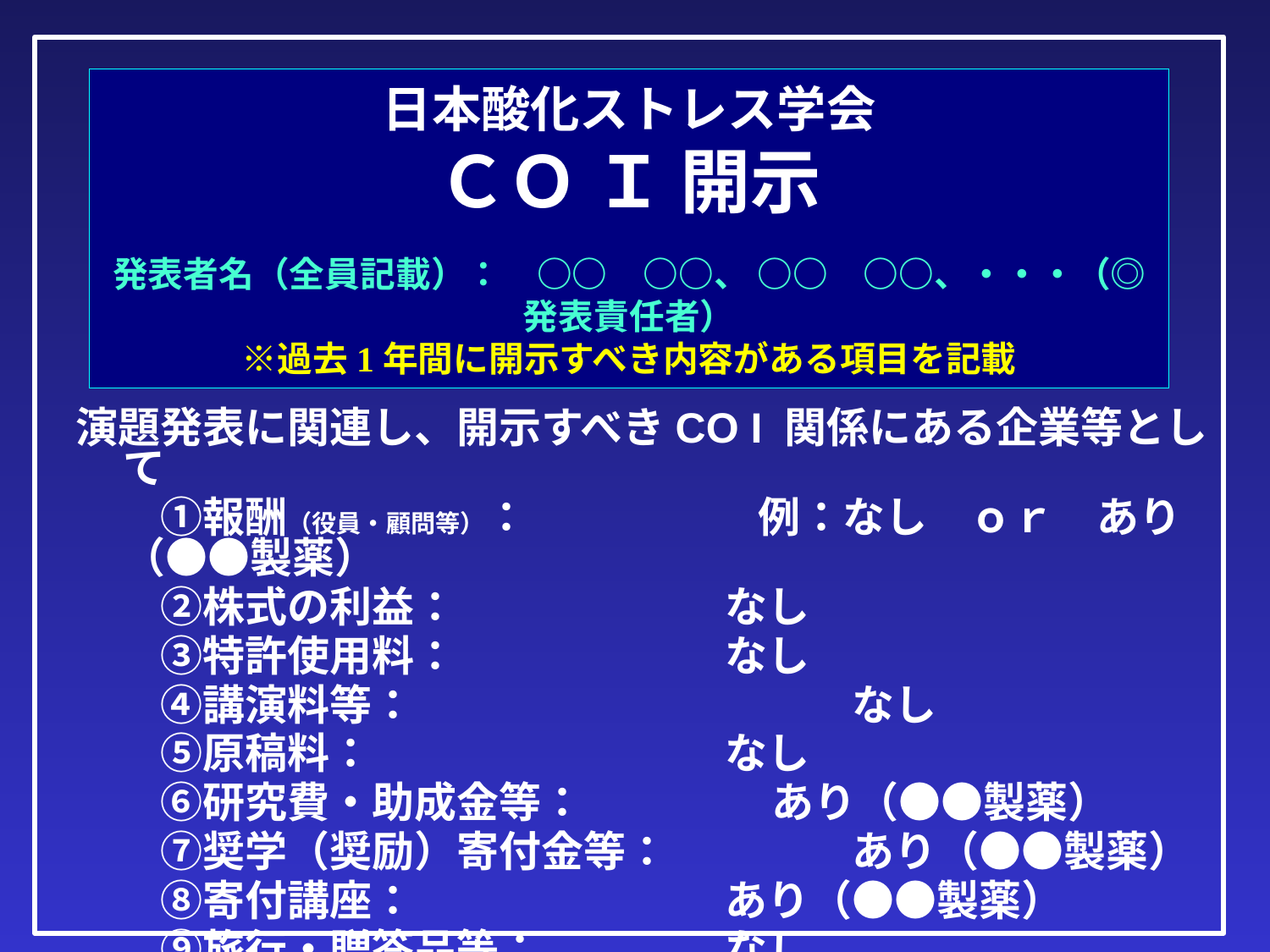

# 日本酸化ストレス学会 ＣＯ Ｉ 開示 　 発表者名（全員記載）：　○○　○○、 ○○　○○、・・・（◎発表責任者） ※過去1年間に開示すべき内容がある項目を記載
演題発表に関連し、開示すべきCO I 関係にある企業等として
　　①報酬（役員・顧問等）：		例：なし　ｏｒ　あり（●●製薬）
　　②株式の利益：		　　 なし
　　③特許使用料：		　　 なし
　　④講演料等：			　　 なし
　　⑤原稿料：			　　 なし
　　⑥研究費・助成金等：　 　　　 あり（●●製薬）
　　⑦奨学（奨励）寄付金等：	　　 あり（●●製薬）
　　⑧寄付講座：		　　 あり（●●製薬）
　　⑨旅行・贈答品等：	　　 なし